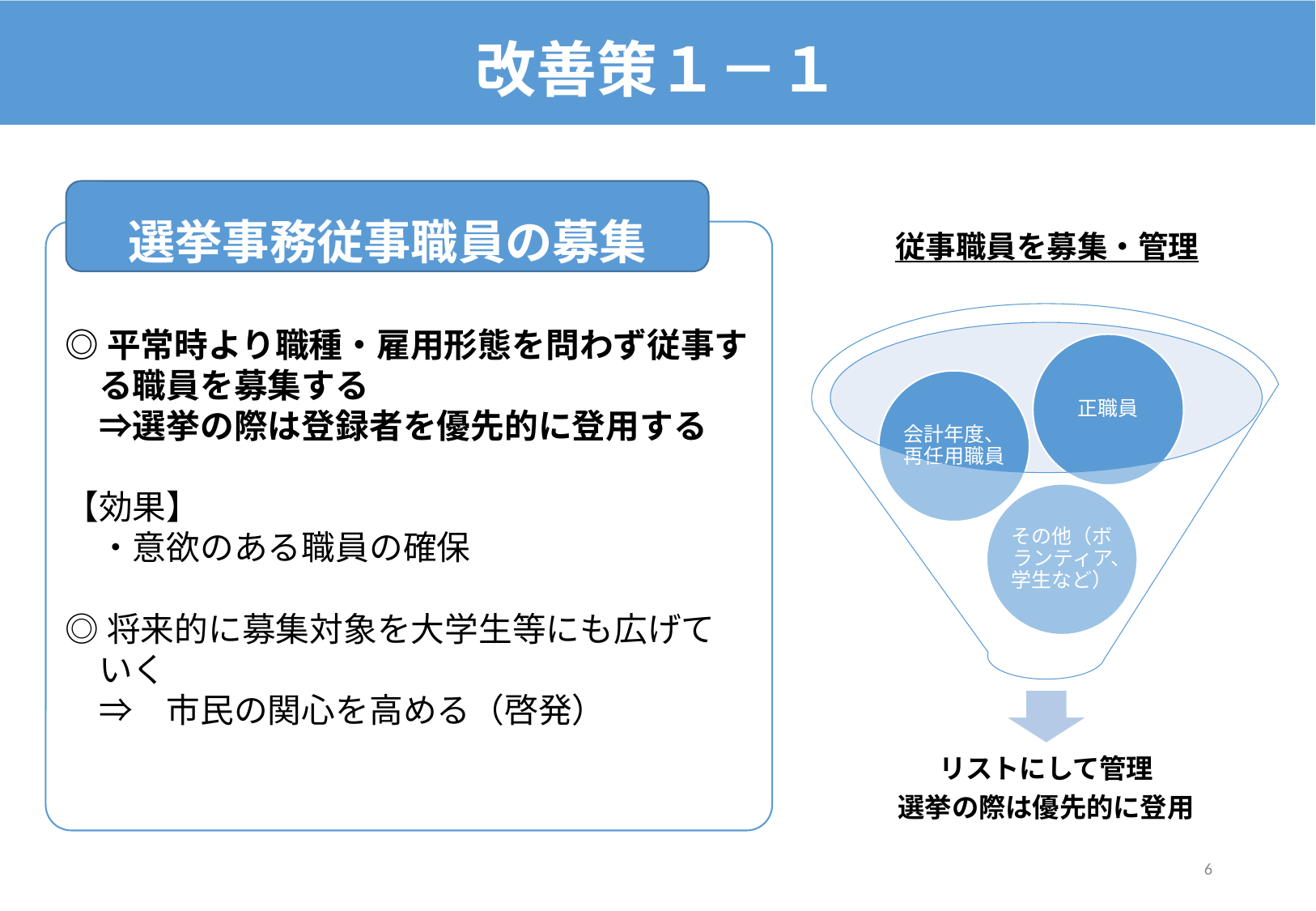

#
改善策１－１
選挙事務従事職員の募集

◎平常時より職種・雇用形態を問わず従事す
　る職員を募集する
　⇒選挙の際は登録者を優先的に登用する

【効果】
　・意欲のある職員の確保

◎将来的に募集対象を大学生等にも広げて
　いく
　⇒　市民の関心を高める（啓発）

従事職員を募集・管理
リストにして管理
選挙の際は優先的に登用
その他（ボランティア、学生など）
会計年度、再任用職員
正職員

6